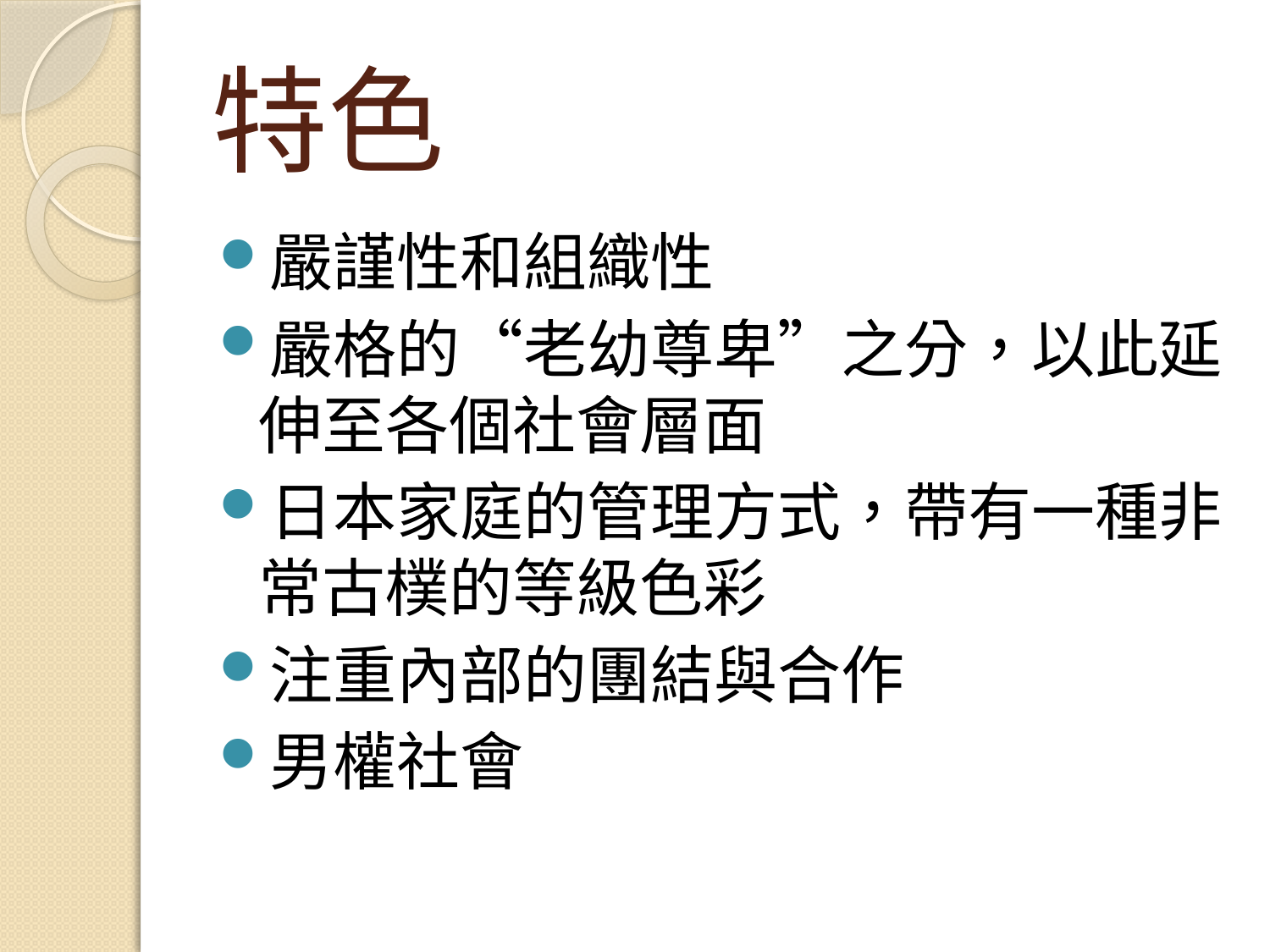

# 特色
嚴謹性和組織性
嚴格的“老幼尊卑”之分，以此延伸至各個社會層面
日本家庭的管理方式，帶有一種非常古樸的等級色彩
注重內部的團結與合作
男權社會